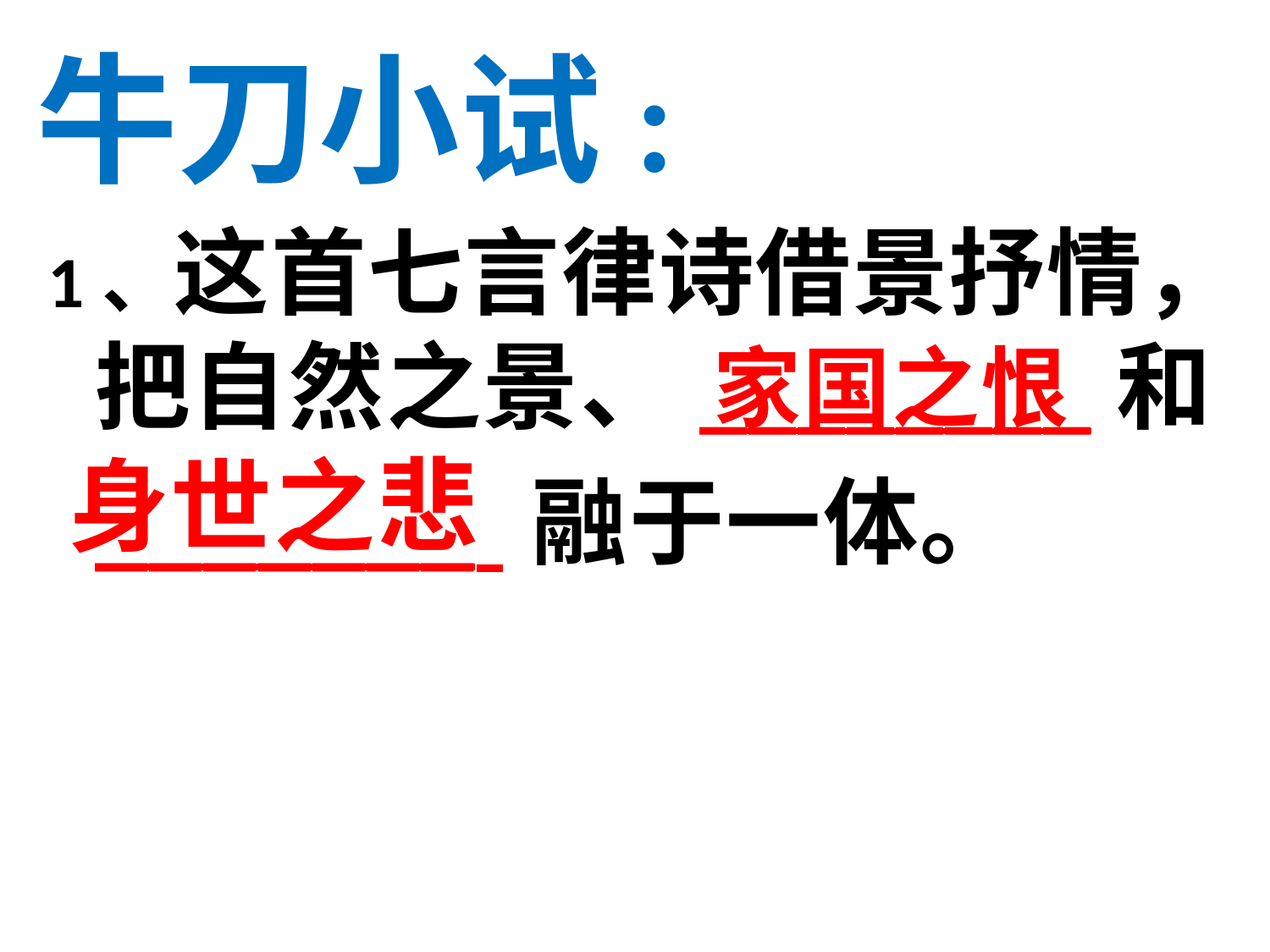

# 牛刀小试:
1、这首七言律诗借景抒情，把自然之景、________和_______ 融于一体。

 家国之恨

身世之悲